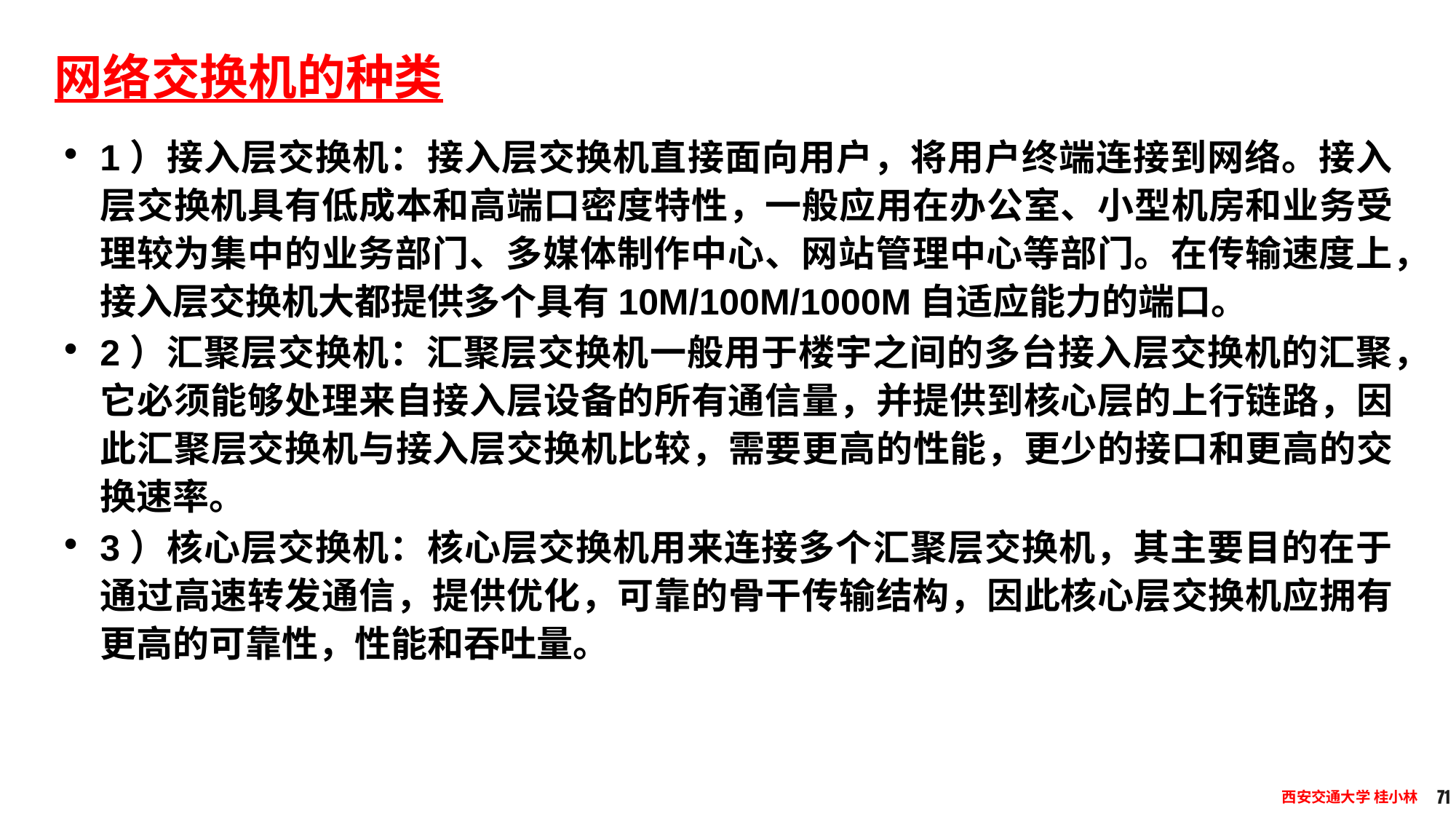

# 网络交换机的种类
1）接入层交换机：接入层交换机直接面向用户，将用户终端连接到网络。接入层交换机具有低成本和高端口密度特性，一般应用在办公室、小型机房和业务受理较为集中的业务部门、多媒体制作中心、网站管理中心等部门。在传输速度上，接入层交换机大都提供多个具有10M/100M/1000M自适应能力的端口。
2）汇聚层交换机：汇聚层交换机一般用于楼宇之间的多台接入层交换机的汇聚，它必须能够处理来自接入层设备的所有通信量，并提供到核心层的上行链路，因此汇聚层交换机与接入层交换机比较，需要更高的性能，更少的接口和更高的交换速率。
3）核心层交换机：核心层交换机用来连接多个汇聚层交换机，其主要目的在于通过高速转发通信，提供优化，可靠的骨干传输结构，因此核心层交换机应拥有更高的可靠性，性能和吞吐量。